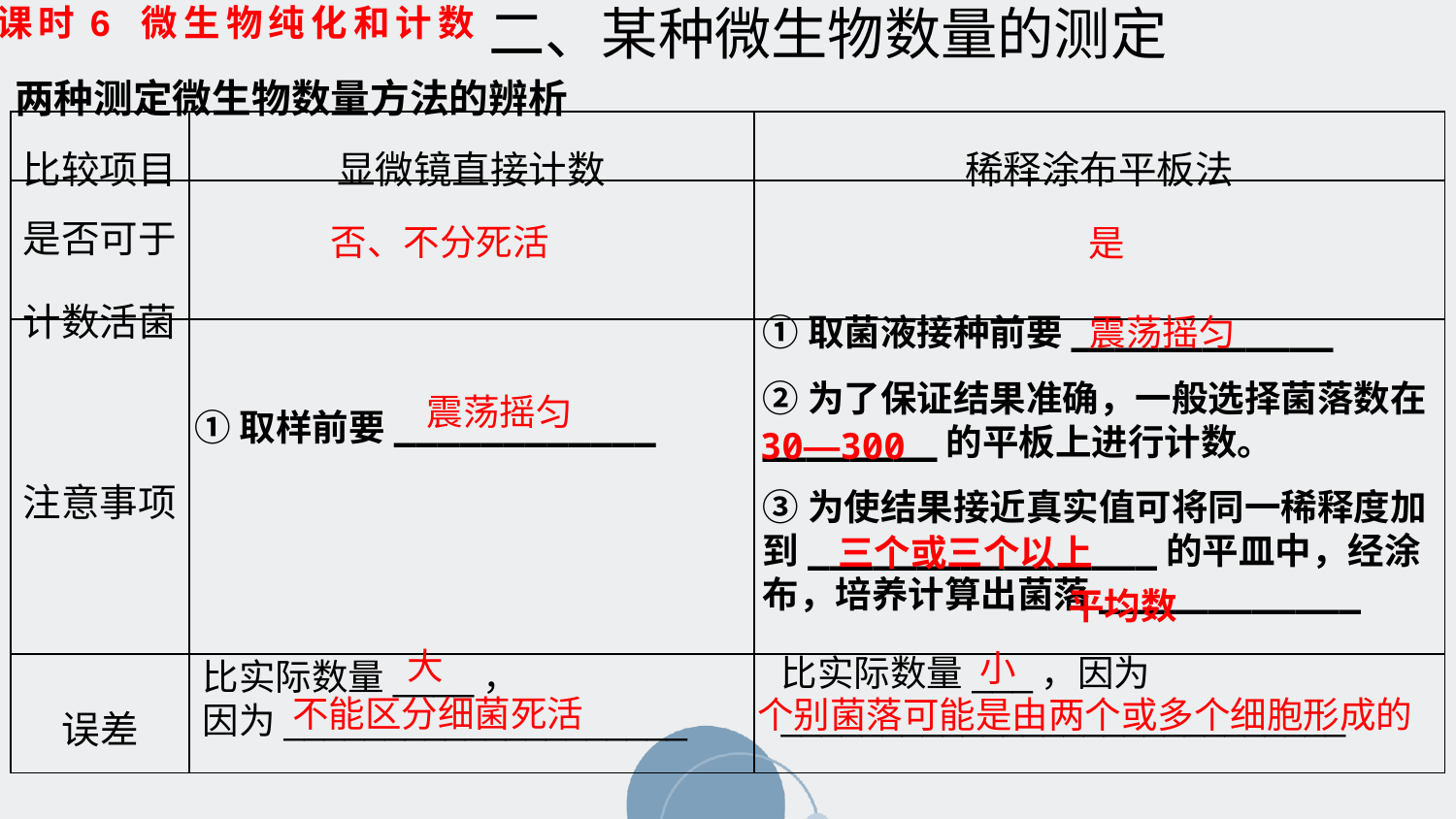

课时6 微生物纯化和计数
二、某种微生物数量的测定
两种测定微生物数量方法的辨析
| 比较项目 | 显微镜直接计数 | 稀释涂布平板法 |
| --- | --- | --- |
| 是否可于计数活菌 |  |  |
| 注意事项 |  |  |
| 误差 |  |  |
否、不分死活
是
震荡摇匀
①取菌液接种前要____________
②为了保证结果准确，一般选择菌落数在________的平板上进行计数。
③为使结果接近真实值可将同一稀释度加到________________的平皿中，经涂布，培养计算出菌落____________
震荡摇匀
①取样前要____________
30—300
三个或三个以上
平均数
大
小
比实际数量___，因为
____________________________
比实际数量____，
因为____________________
不能区分细菌死活
个别菌落可能是由两个或多个细胞形成的